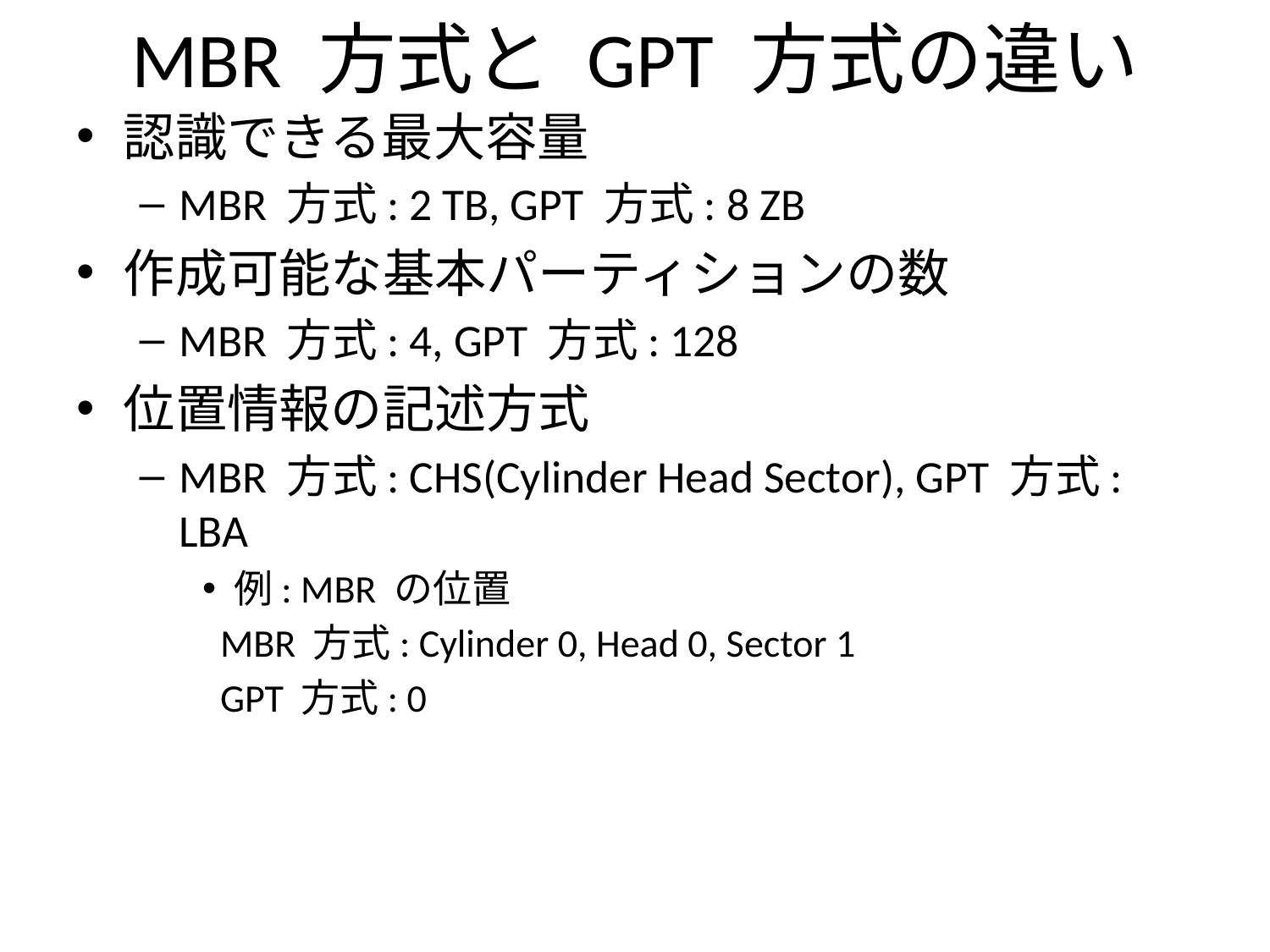

# MBR 方式と GPT 方式の違い
認識できる最大容量
MBR 方式: 2 TB, GPT 方式: 8 ZB
作成可能な基本パーティションの数
MBR 方式: 4, GPT 方式: 128
位置情報の記述方式
MBR 方式: CHS(Cylinder Head Sector), GPT 方式: LBA
例: MBR の位置
  MBR 方式: Cylinder 0, Head 0, Sector 1
  GPT 方式: 0